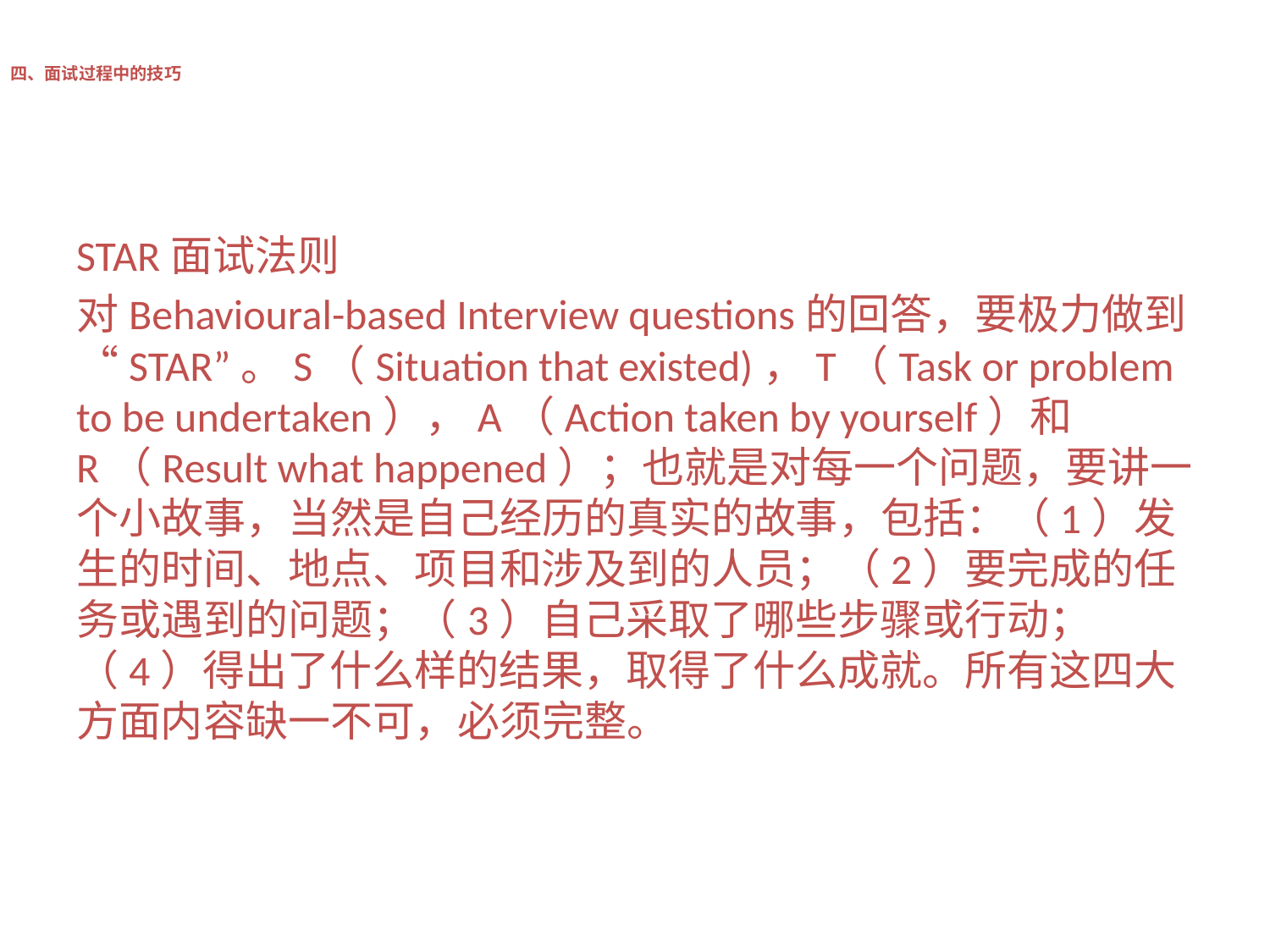

# 四、面试过程中的技巧
STAR面试法则
对Behavioural-based Interview questions的回答，要极力做到“STAR”。S（Situation that existed)，T（Task or problem to be undertaken），A（Action taken by yourself）和R（Result what happened）；也就是对每一个问题，要讲一个小故事，当然是自己经历的真实的故事，包括：（1）发生的时间、地点、项目和涉及到的人员；（2）要完成的任务或遇到的问题；（3）自己采取了哪些步骤或行动；（4）得出了什么样的结果，取得了什么成就。所有这四大方面内容缺一不可，必须完整。